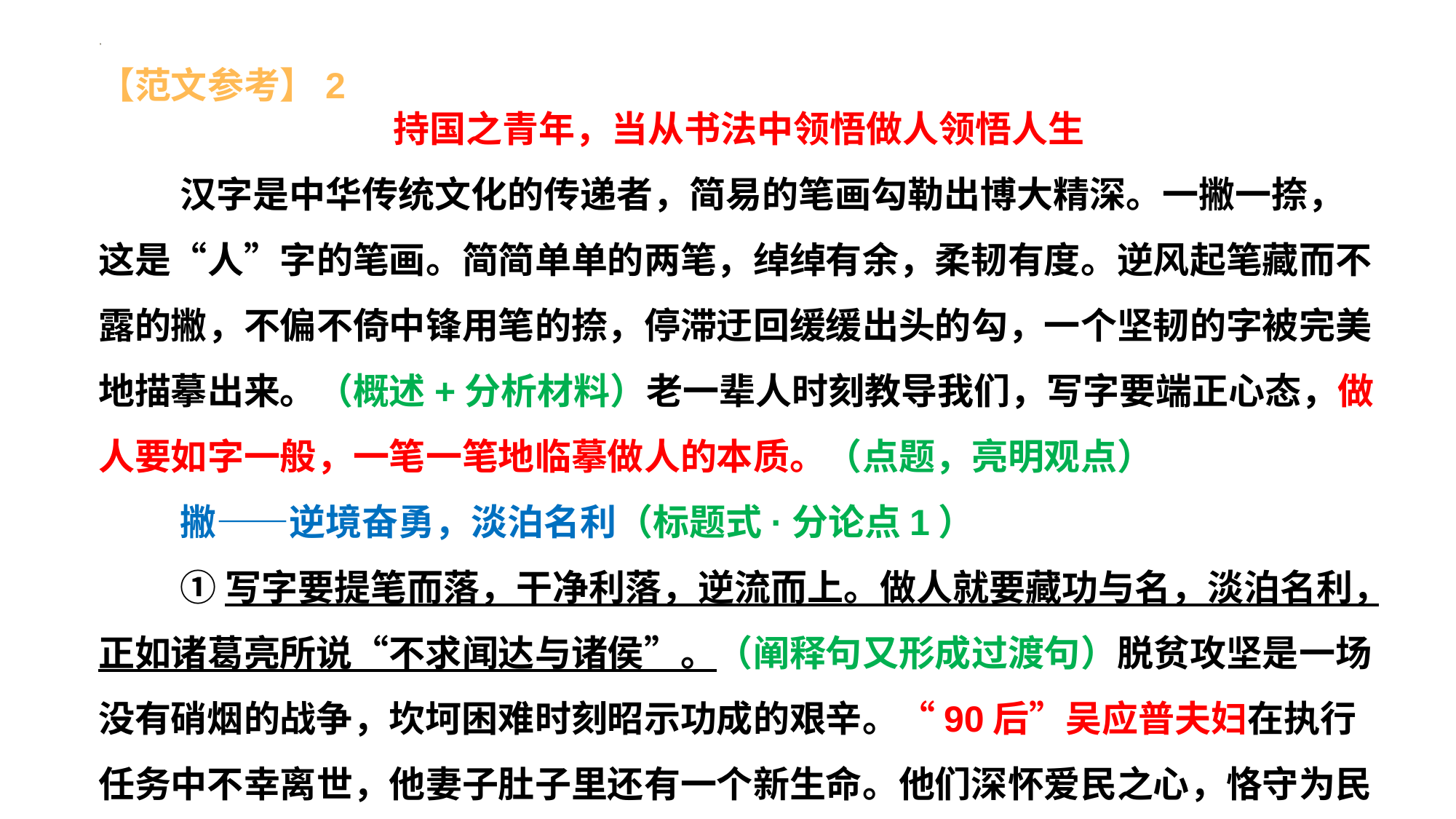

【范文参考】2
持国之青年，当从书法中领悟做人领悟人生
汉字是中华传统文化的传递者，简易的笔画勾勒出博大精深。一撇一捺，这是“人”字的笔画。简简单单的两笔，绰绰有余，柔韧有度。逆风起笔藏而不露的撇，不偏不倚中锋用笔的捺，停滞迂回缓缓出头的勾，一个坚韧的字被完美地描摹出来。（概述+分析材料）老一辈人时刻教导我们，写字要端正心态，做人要如字一般，一笔一笔地临摹做人的本质。（点题，亮明观点）
撇——逆境奋勇，淡泊名利（标题式·分论点1）
①写字要提笔而落，干净利落，逆流而上。做人就要藏功与名，淡泊名利，正如诸葛亮所说“不求闻达与诸侯”。（阐释句又形成过渡句）脱贫攻坚是一场没有硝烟的战争，坎坷困难时刻昭示功成的艰辛。“90后”吴应普夫妇在执行任务中不幸离世，他妻子肚子里还有一个新生命。他们深怀爱民之心，恪守为民之